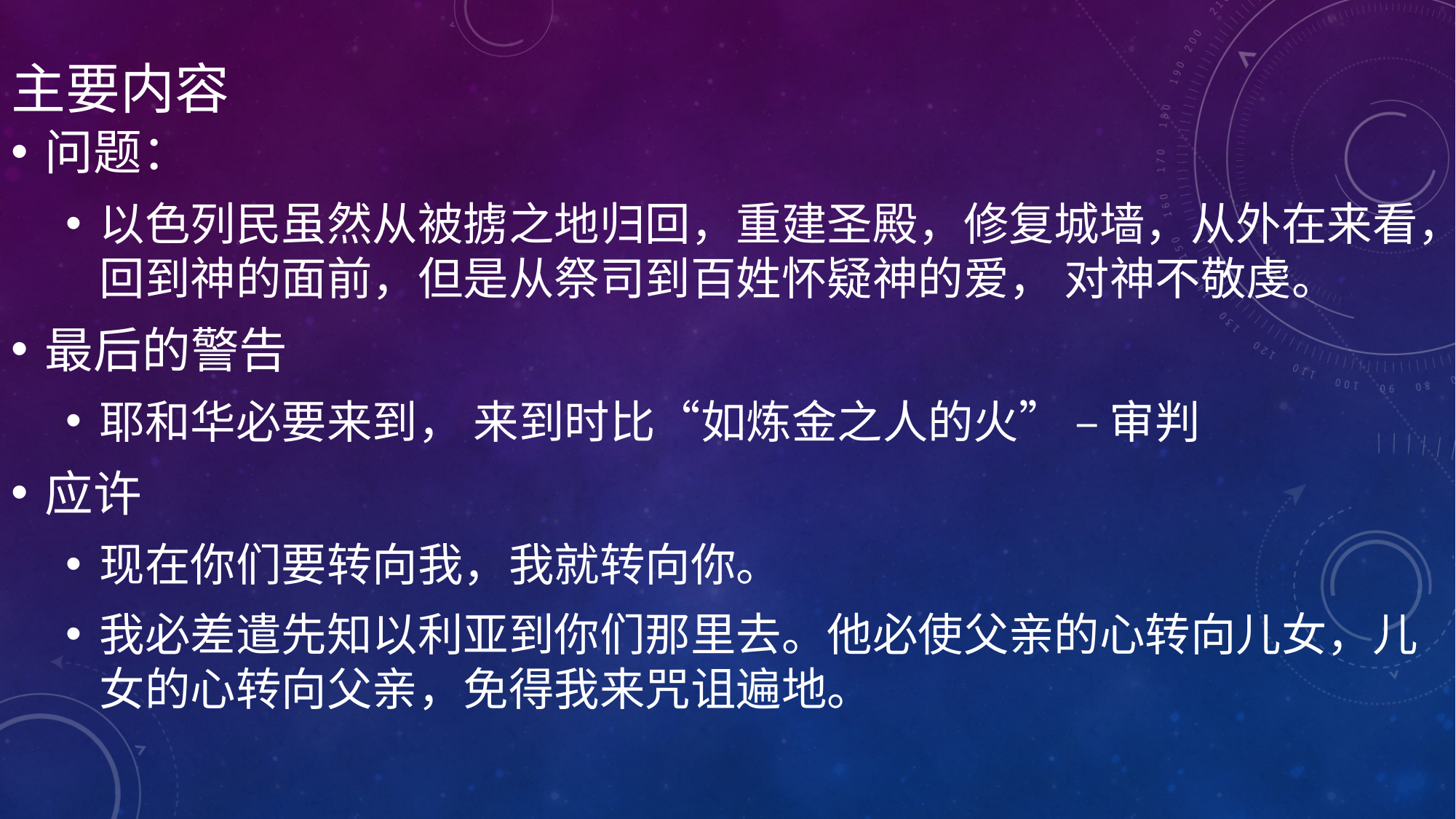

# 主要内容
问题：
以色列民虽然从被掳之地归回，重建圣殿，修复城墙，从外在来看，回到神的面前，但是从祭司到百姓怀疑神的爱， 对神不敬虔。
最后的警告
耶和华必要来到， 来到时比“如炼金之人的火” – 审判
应许
现在你们要转向我，我就转向你。
我必差遣先知以利亚到你们那里去。他必使父亲的心转向儿女，儿女的心转向父亲，免得我来咒诅遍地。